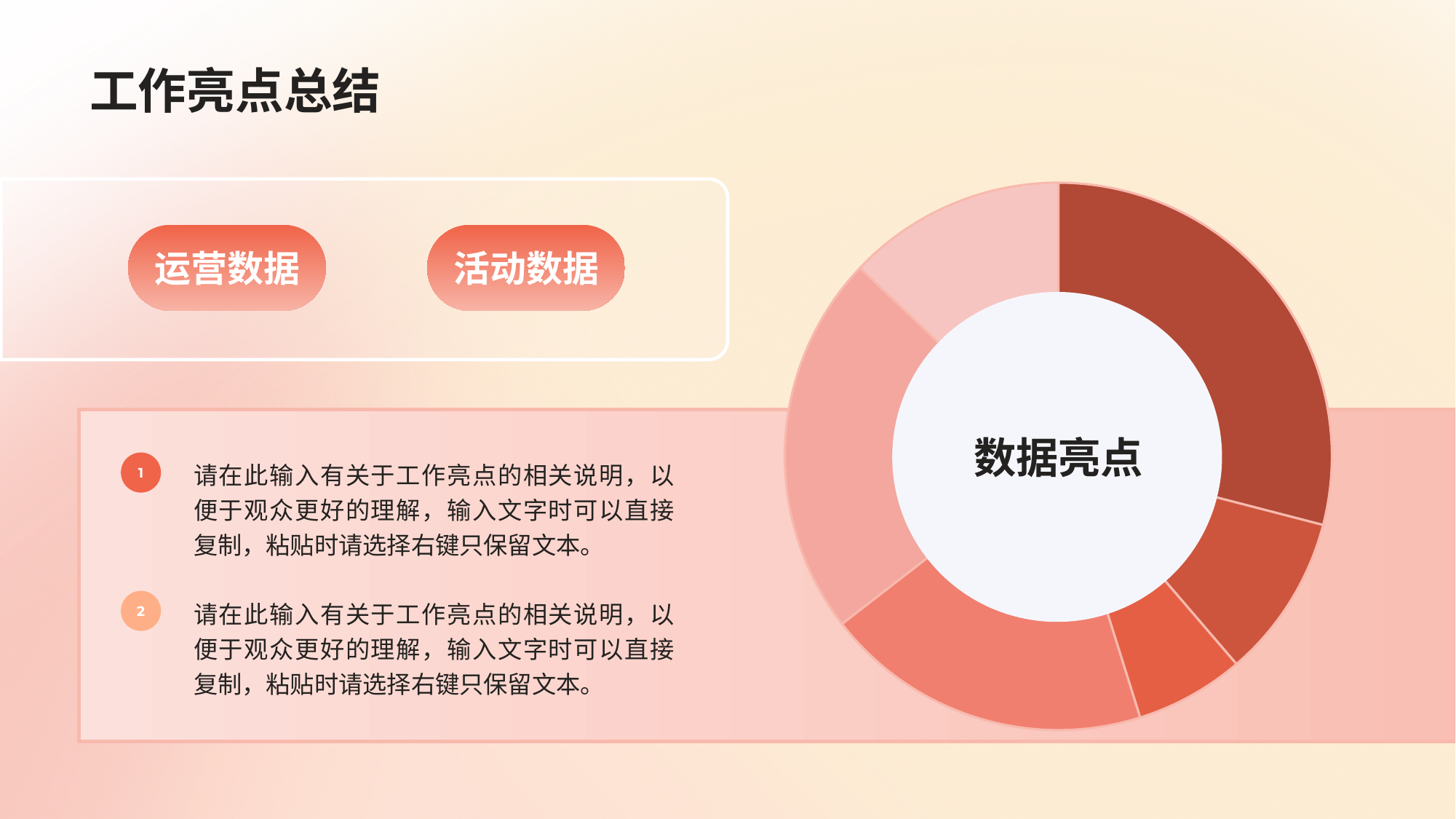

工作亮点总结

### Chart

| Category | Sales |
|---|---|
| 2021.01 | 9.0 |
| 2021.02 | 3.0 |
| 2021.03 | 2.0 |
| 2021.04 | 6.0 |
| 2021.05 | 7.0 |
| 2021.06 | 4.0 |

运营数据

活动数据

数据亮点
请在此输入有关于工作亮点的相关说明，以便于观众更好的理解，输入文字时可以直接复制，粘贴时请选择右键只保留文本。

1
请在此输入有关于工作亮点的相关说明，以便于观众更好的理解，输入文字时可以直接复制，粘贴时请选择右键只保留文本。

2